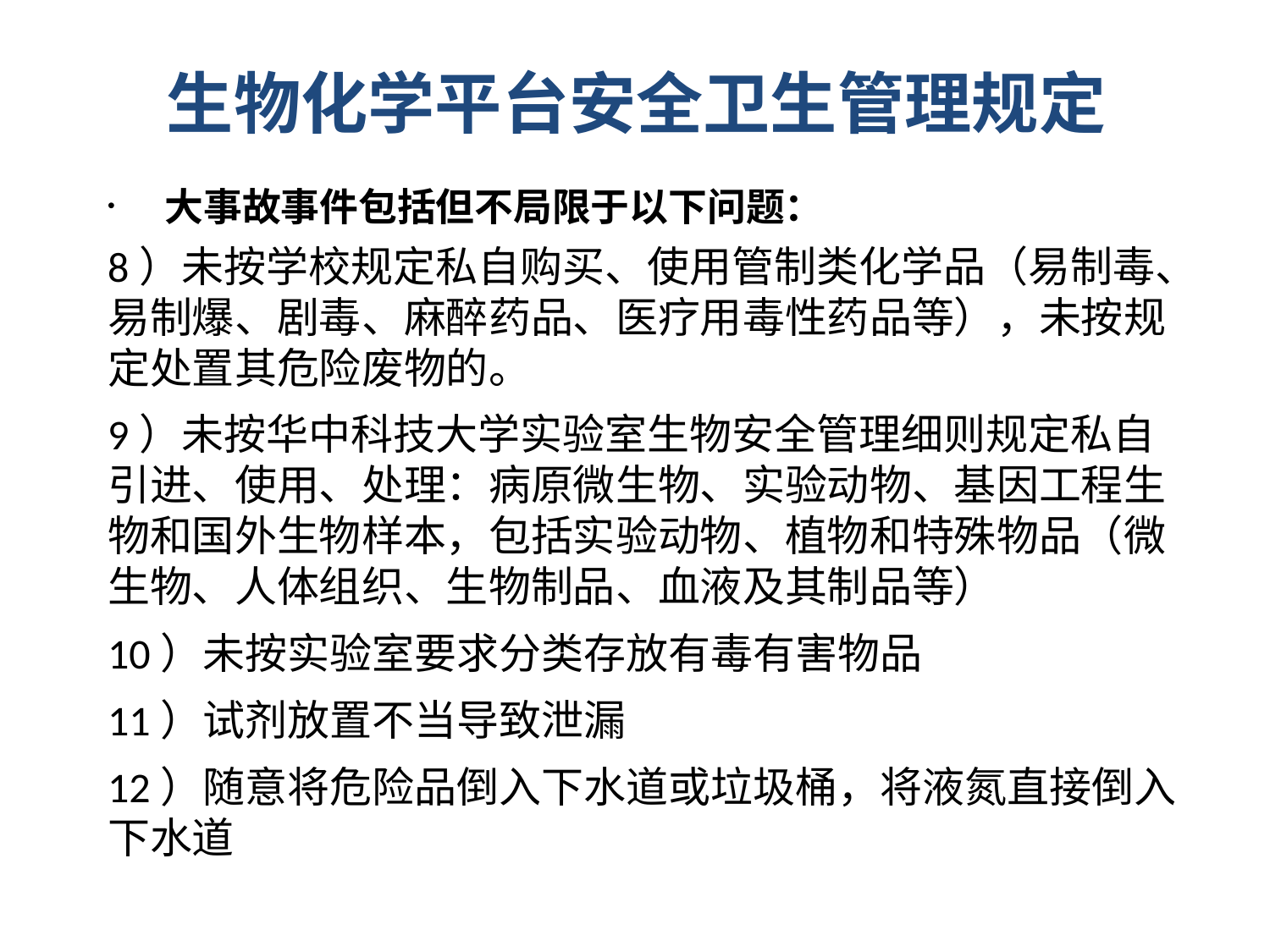

# 生物化学平台安全卫生管理规定
 大事故事件包括但不局限于以下问题：
8）未按学校规定私自购买、使用管制类化学品（易制毒、易制爆、剧毒、麻醉药品、医疗用毒性药品等），未按规定处置其危险废物的。
9）未按华中科技大学实验室生物安全管理细则规定私自引进、使用、处理：病原微生物、实验动物、基因工程生物和国外生物样本，包括实验动物、植物和特殊物品（微生物、人体组织、生物制品、血液及其制品等）
10）未按实验室要求分类存放有毒有害物品
11）试剂放置不当导致泄漏
12）随意将危险品倒入下水道或垃圾桶，将液氮直接倒入下水道